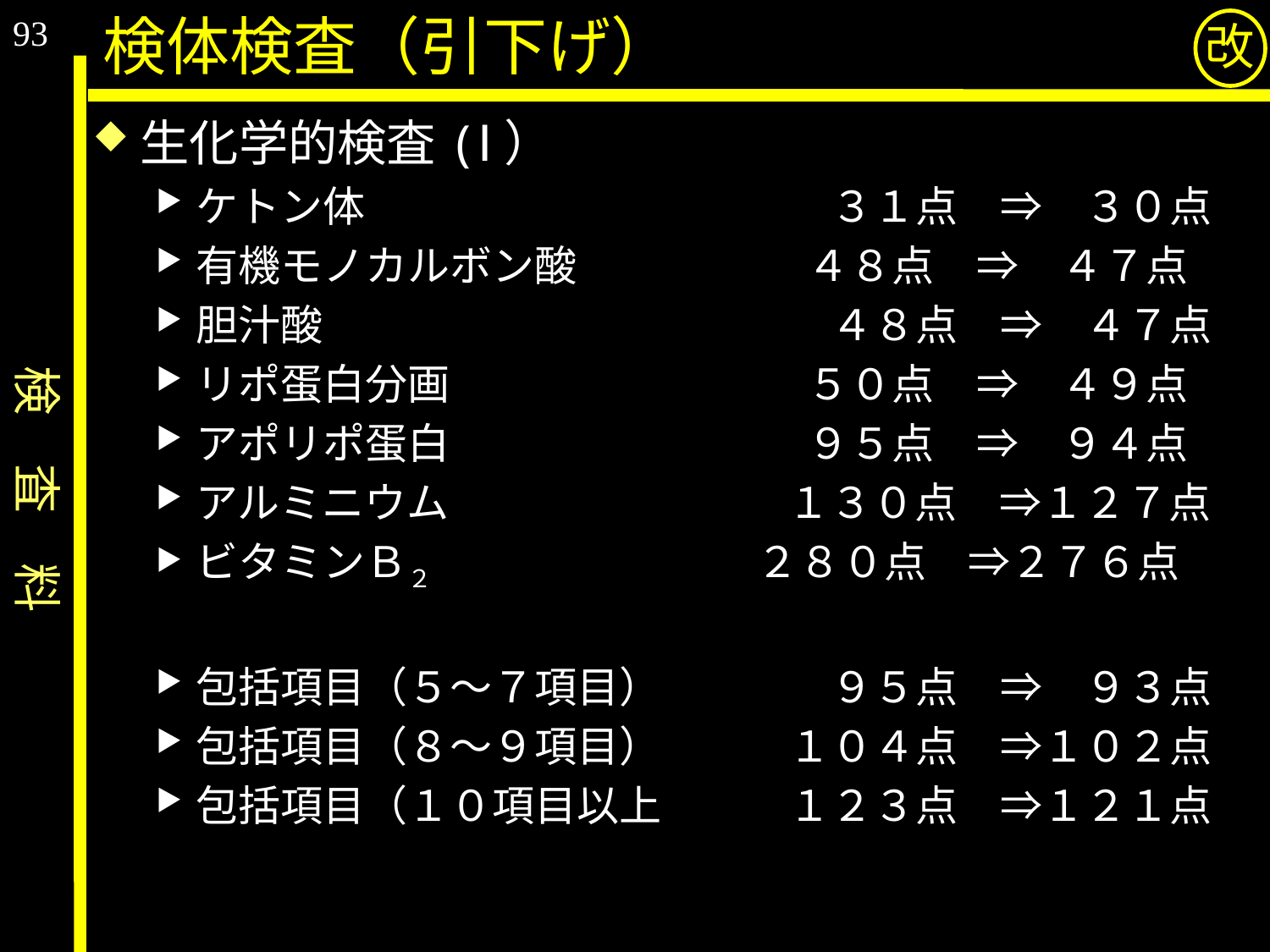

93
検体検査（引下げ）
改

生化学的検査(Ⅰ）
ケトン体　　　　　　　　　　　３１点　⇒　３０点
有機モノカルボン酸　　 　　　 ４８点　⇒　４７点
胆汁酸　　　　　　　　　　　　４８点　⇒　４７点
リポ蛋白分画　　　　　　　 　 ５０点　⇒　４９点
アポリポ蛋白　　　　　 　　　 ９５点　⇒　９４点
アルミニウム　　　　　　　　１３０点　⇒１２７点
ビタミンＢ２　　　　　  　　 ２８０点　⇒２７６点

包括項目（５～７項目）　　　　９５点　⇒　９３点
包括項目（８～９項目）　　　１０４点　⇒１０２点
包括項目（１０項目以上　　　１２３点　⇒１２１点

検　査　料